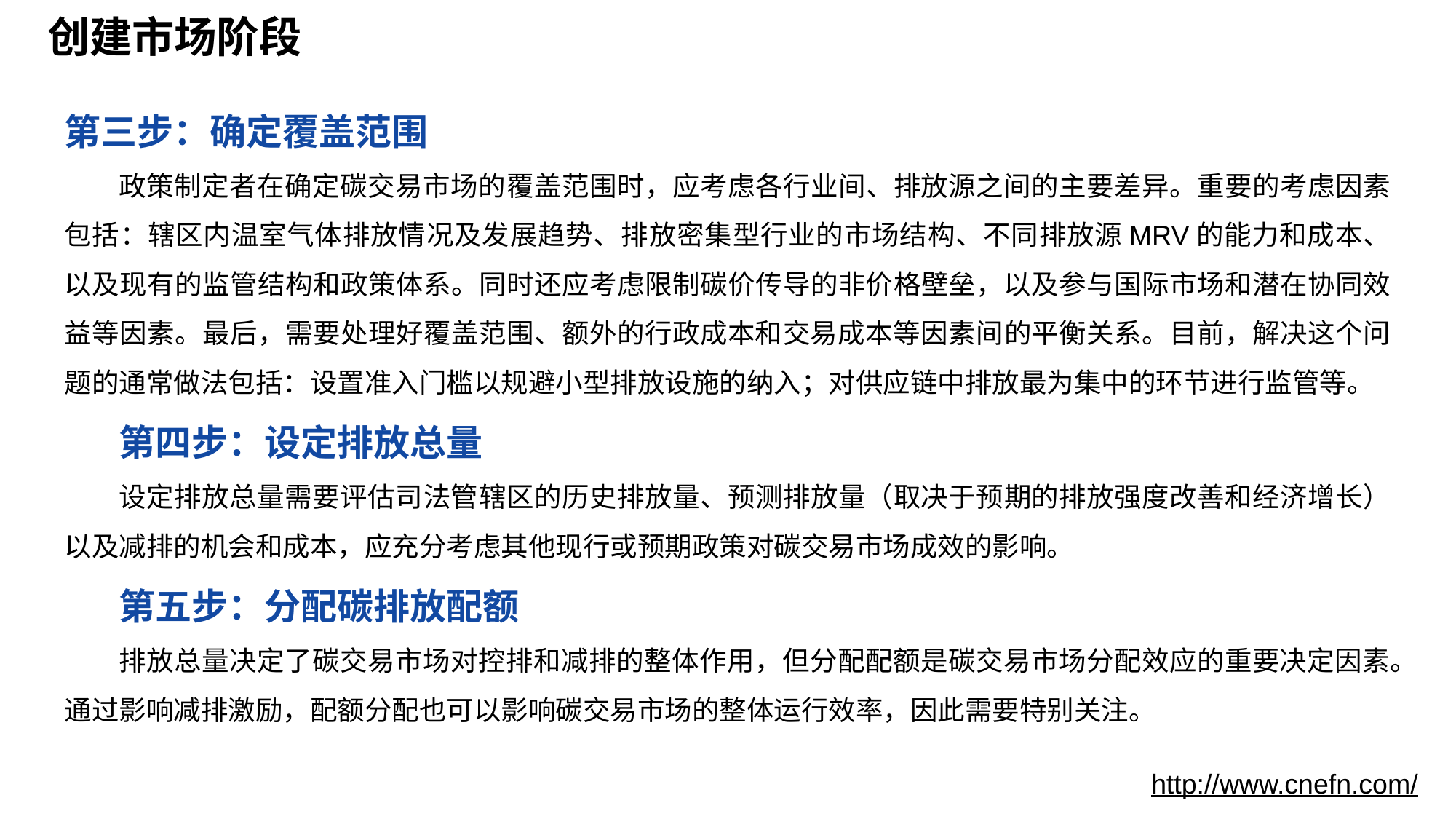

# 创建市场阶段
第三步：确定覆盖范围
政策制定者在确定碳交易市场的覆盖范围时，应考虑各行业间、排放源之间的主要差异。重要的考虑因素包括：辖区内温室气体排放情况及发展趋势、排放密集型行业的市场结构、不同排放源MRV的能力和成本、以及现有的监管结构和政策体系。同时还应考虑限制碳价传导的非价格壁垒，以及参与国际市场和潜在协同效益等因素。最后，需要处理好覆盖范围、额外的行政成本和交易成本等因素间的平衡关系。目前，解决这个问题的通常做法包括：设置准入门槛以规避小型排放设施的纳入；对供应链中排放最为集中的环节进行监管等。
第四步：设定排放总量
设定排放总量需要评估司法管辖区的历史排放量、预测排放量（取决于预期的排放强度改善和经济增长）以及减排的机会和成本，应充分考虑其他现行或预期政策对碳交易市场成效的影响。
第五步：分配碳排放配额
排放总量决定了碳交易市场对控排和减排的整体作用，但分配配额是碳交易市场分配效应的重要决定因素。通过影响减排激励，配额分配也可以影响碳交易市场的整体运行效率，因此需要特别关注。